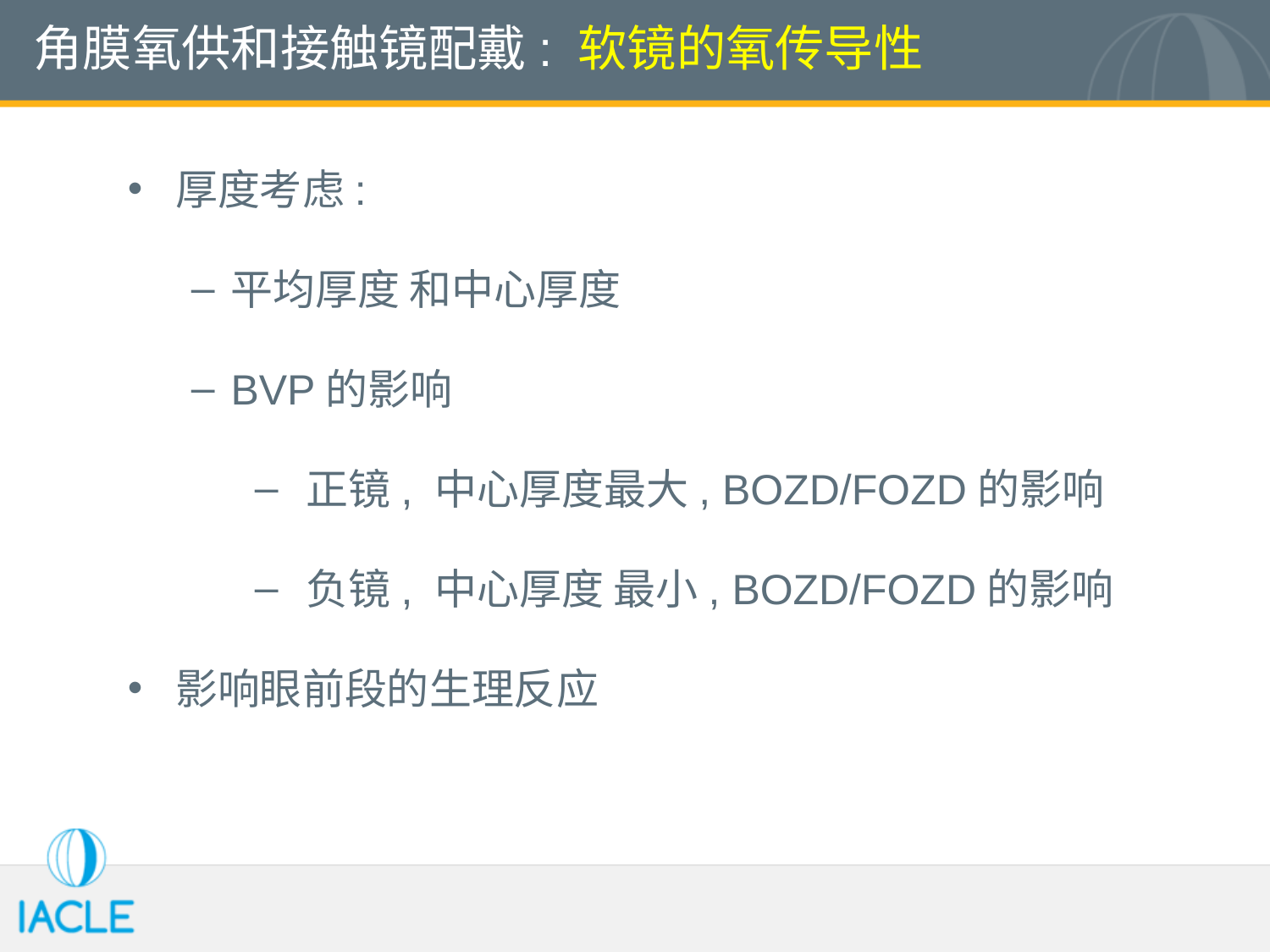

角膜氧供和接触镜配戴: 软镜的氧传导性
厚度考虑:
平均厚度 和中心厚度
BVP的影响
 正镜, 中心厚度最大, BOZD/FOZD的影响
 负镜, 中心厚度 最小, BOZD/FOZD的影响
影响眼前段的生理反应